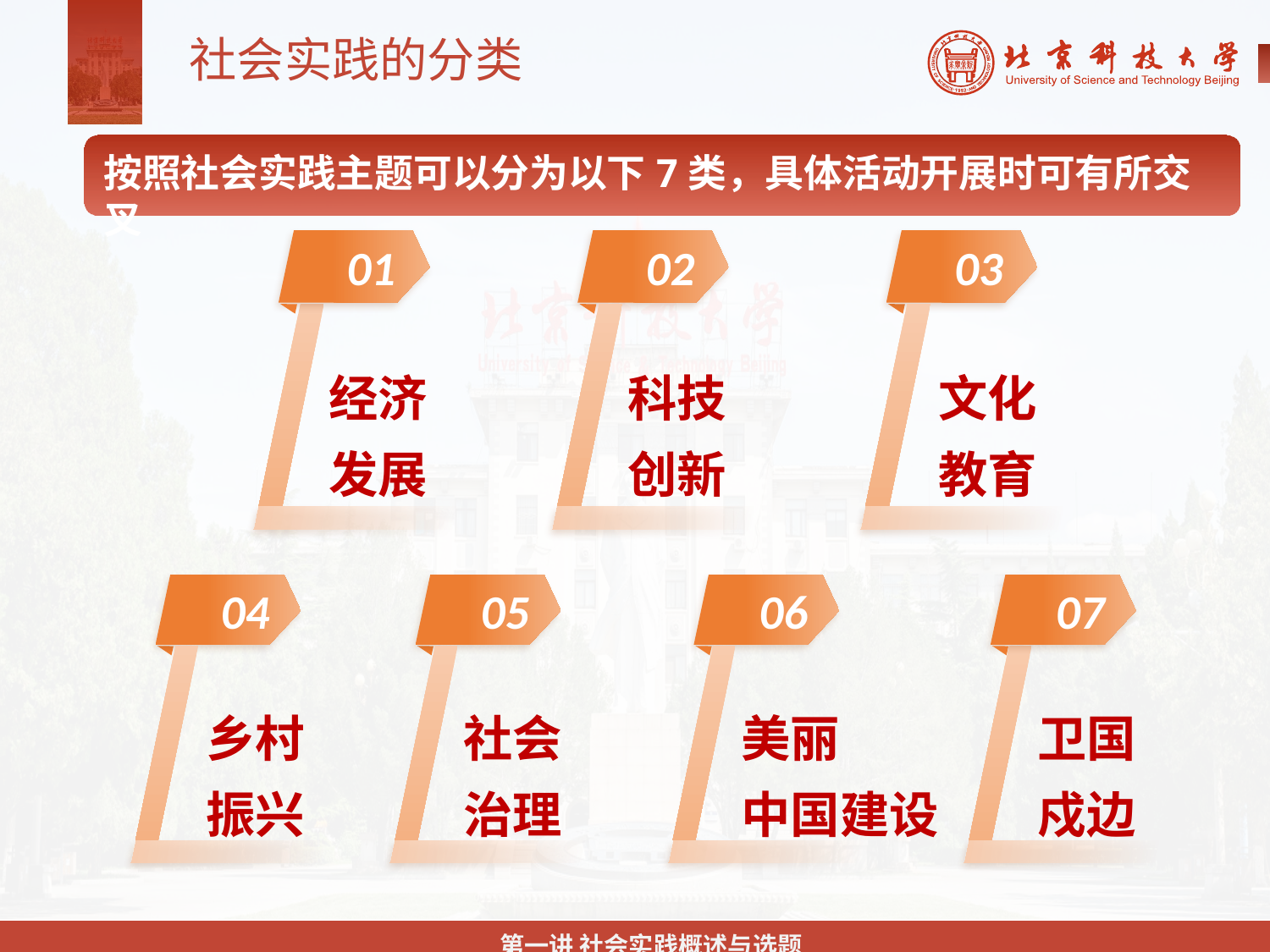

社会实践的分类

按照社会实践主题可以分为以下7类，具体活动开展时可有所交叉
01
02
03

经济发展
科技创新
文化教育

04
05
06
07

美丽
中国建设
乡村振兴
社会治理
卫国戍边